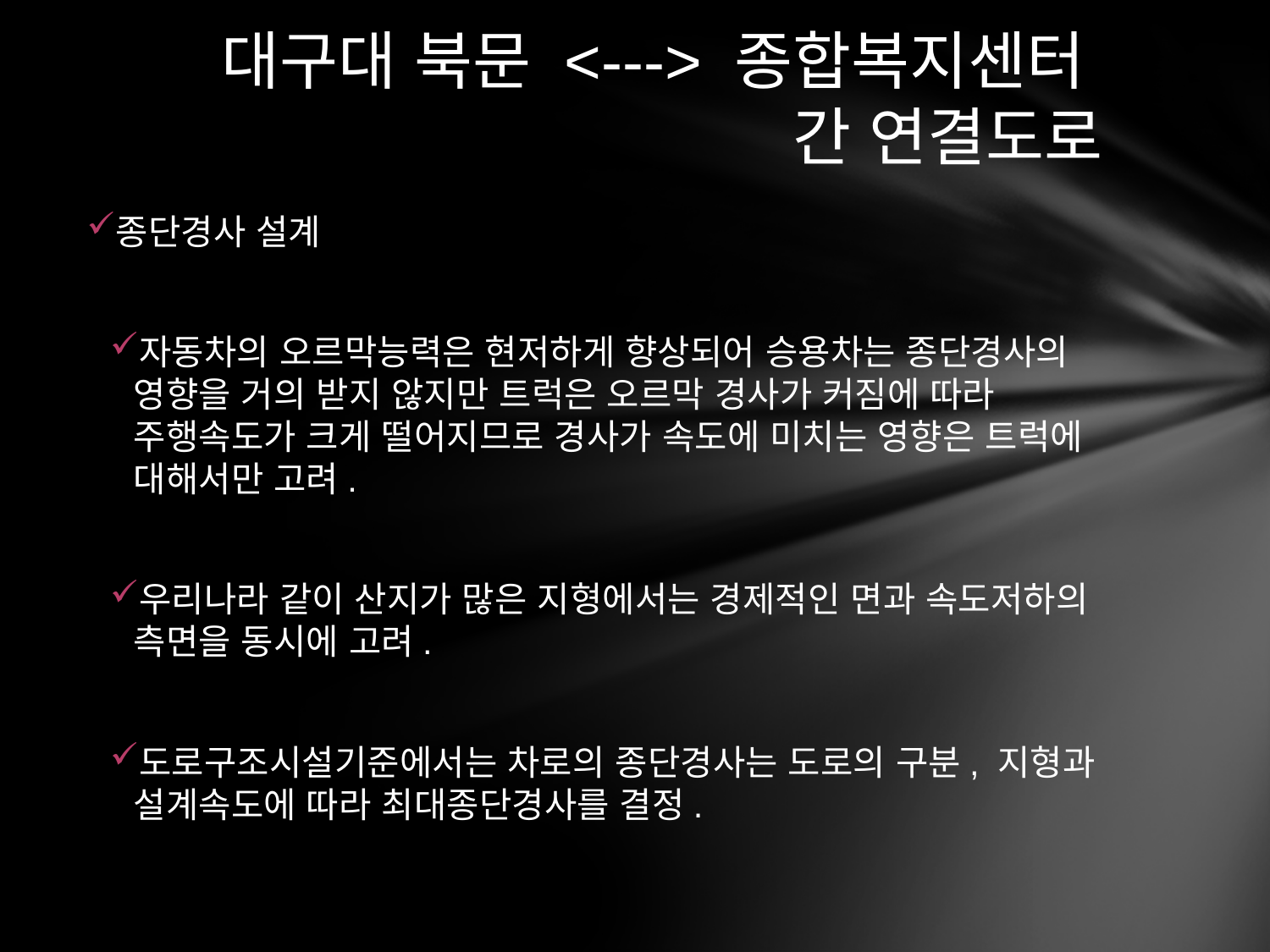

# 대구대 북문 <---> 종합복지센터 간 연결도로
종단경사 설계

자동차의 오르막능력은 현저하게 향상되어 승용차는 종단경사의 영향을 거의 받지 않지만 트럭은 오르막 경사가 커짐에 따라 주행속도가 크게 떨어지므로 경사가 속도에 미치는 영향은 트럭에 대해서만 고려.

우리나라 같이 산지가 많은 지형에서는 경제적인 면과 속도저하의 측면을 동시에 고려.

도로구조시설기준에서는 차로의 종단경사는 도로의 구분, 지형과 설계속도에 따라 최대종단경사를 결정.